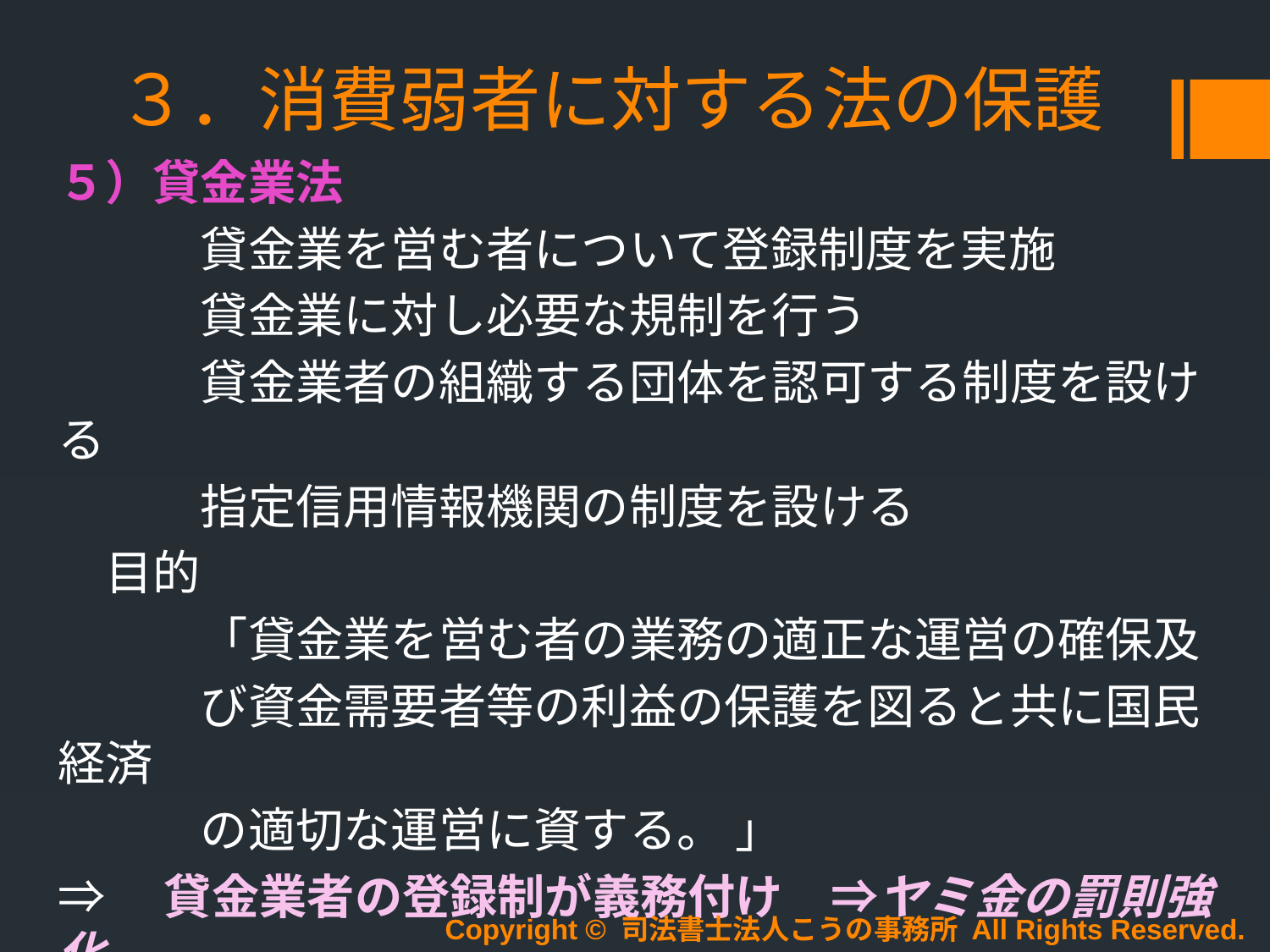

# ３．消費弱者に対する法の保護
５）貸金業法
　　　貸金業を営む者について登録制度を実施
　　　貸金業に対し必要な規制を行う
　　　貸金業者の組織する団体を認可する制度を設ける
　　　指定信用情報機関の制度を設ける
　目的
　　　「貸金業を営む者の業務の適正な運営の確保及
　　　び資金需要者等の利益の保護を図ると共に国民経済
　　　の適切な運営に資する。 」
⇒　貸金業者の登録制が義務付け　⇒ヤミ金の罰則強化
　　や登録要件の厳格化　⇒　消費者保護

Copyright © 司法書士法人こうの事務所 All Rights Reserved.